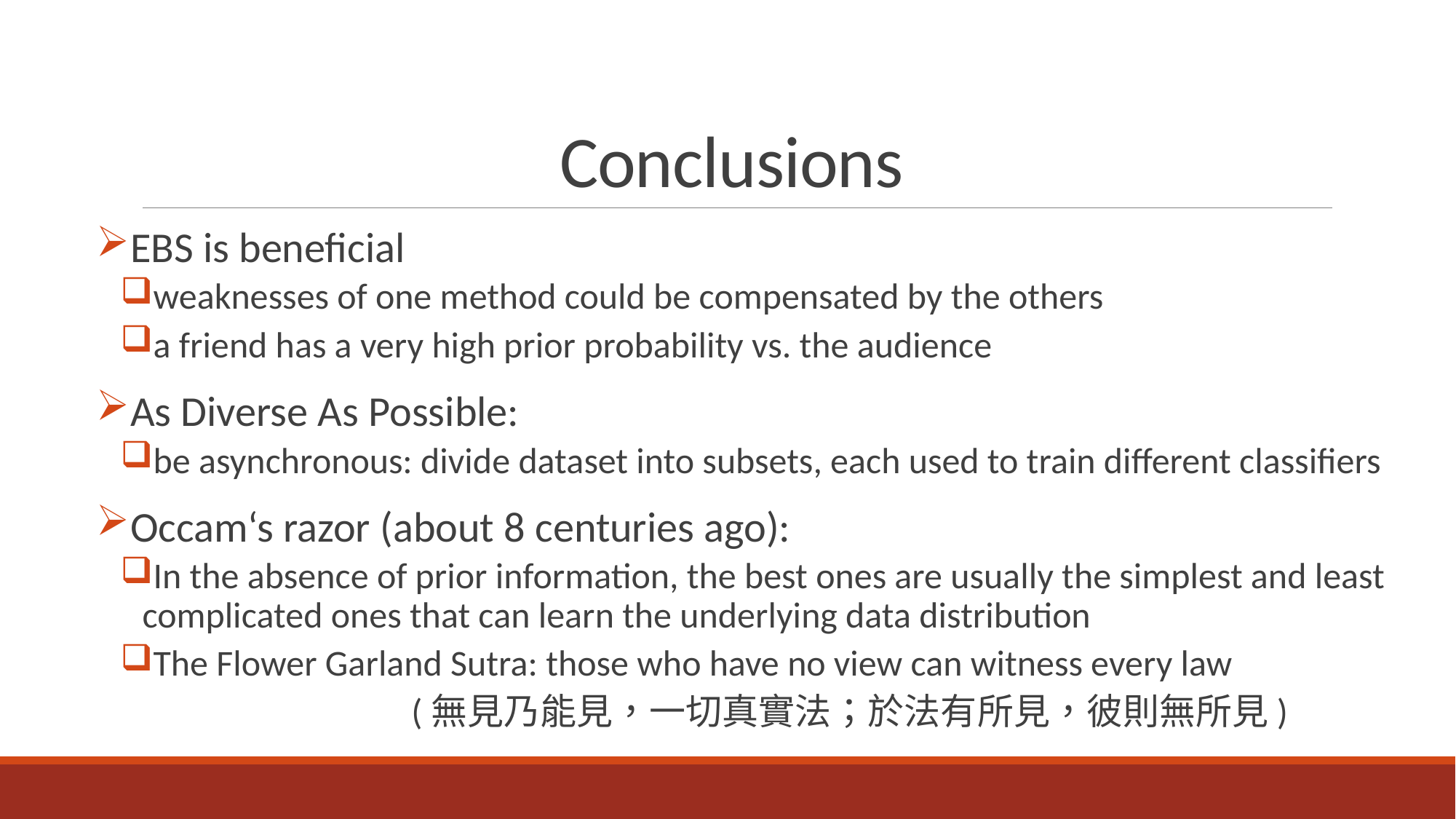

# Conclusions
EBS is beneficial
weaknesses of one method could be compensated by the others
a friend has a very high prior probability vs. the audience
As Diverse As Possible:
be asynchronous: divide dataset into subsets, each used to train different classifiers
Occam‘s razor (about 8 centuries ago):
In the absence of prior information, the best ones are usually the simplest and least complicated ones that can learn the underlying data distribution
The Flower Garland Sutra: those who have no view can witness every law
(無見乃能見，一切真實法；於法有所見，彼則無所見)